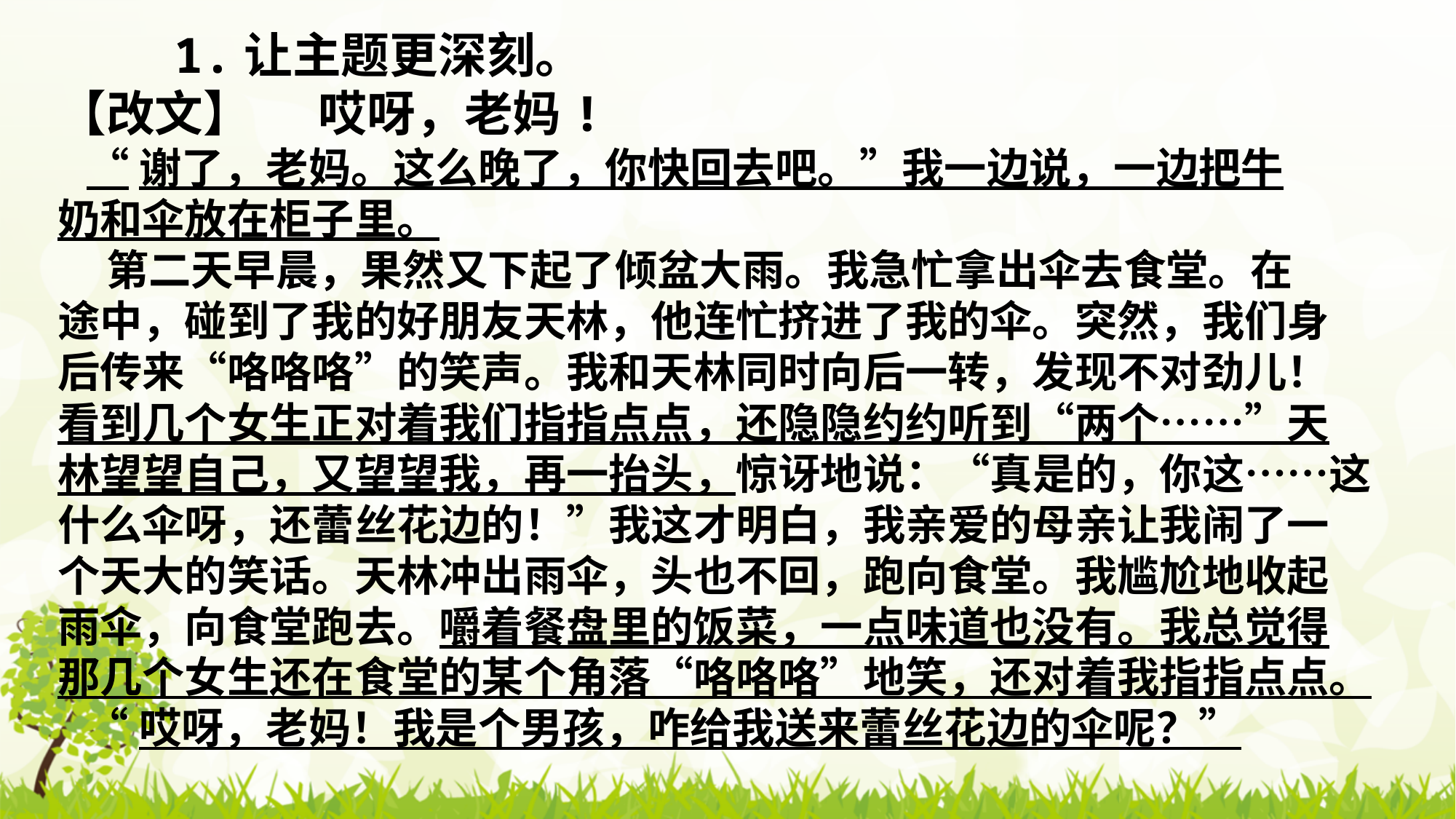

1.让主题更深刻。
【改文】      哎呀，老妈!
   “谢了，老妈。这么晚了，你快回去吧。”我一边说，一边把牛
奶和伞放在柜子里。
    第二天早晨，果然又下起了倾盆大雨。我急忙拿出伞去食堂。在
途中，碰到了我的好朋友天林，他连忙挤进了我的伞。突然，我们身
后传来“咯咯咯”的笑声。我和天林同时向后一转，发现不对劲儿！
看到几个女生正对着我们指指点点，还隐隐约约听到“两个……”天
林望望自己，又望望我，再一抬头，惊讶地说：“真是的，你这……这
什么伞呀，还蕾丝花边的！”我这才明白，我亲爱的母亲让我闹了一
个天大的笑话。天林冲出雨伞，头也不回，跑向食堂。我尴尬地收起
雨伞，向食堂跑去。嚼着餐盘里的饭菜，一点味道也没有。我总觉得
那几个女生还在食堂的某个角落“咯咯咯”地笑，还对着我指指点点。
   “哎呀，老妈！我是个男孩，咋给我送来蕾丝花边的伞呢？”